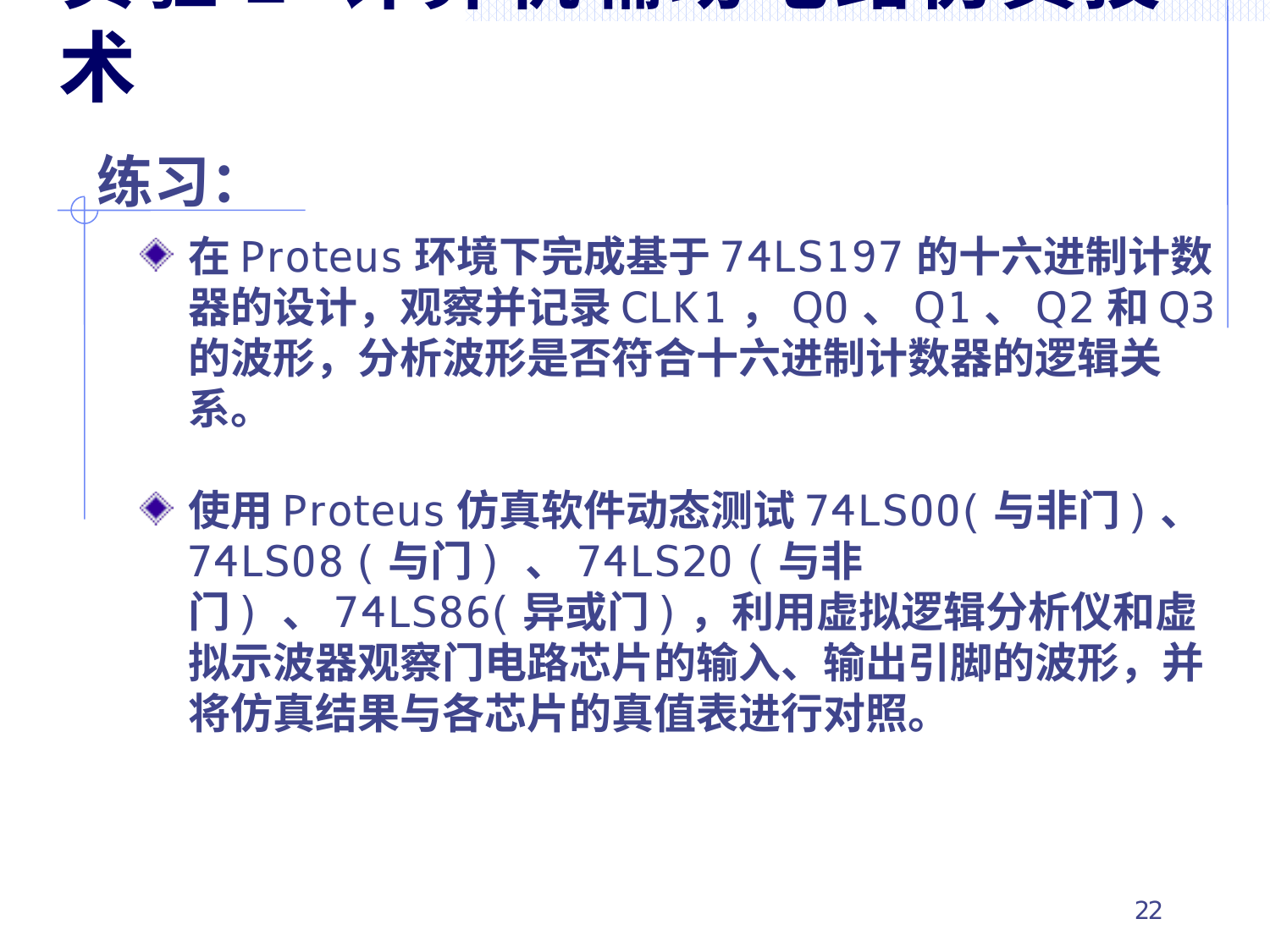

实验1 计算机辅助电路仿真技术
# 练习：

在Proteus环境下完成基于74LS197的十六进制计数器的设计，观察并记录CLK1，Q0、Q1、Q2和Q3的波形，分析波形是否符合十六进制计数器的逻辑关系。

使用Proteus仿真软件动态测试74LS00(与非门)、74LS08 (与门) 、74LS20 (与非门) 、74LS86(异或门)，利用虚拟逻辑分析仪和虚拟示波器观察门电路芯片的输入、输出引脚的波形，并将仿真结果与各芯片的真值表进行对照。

22